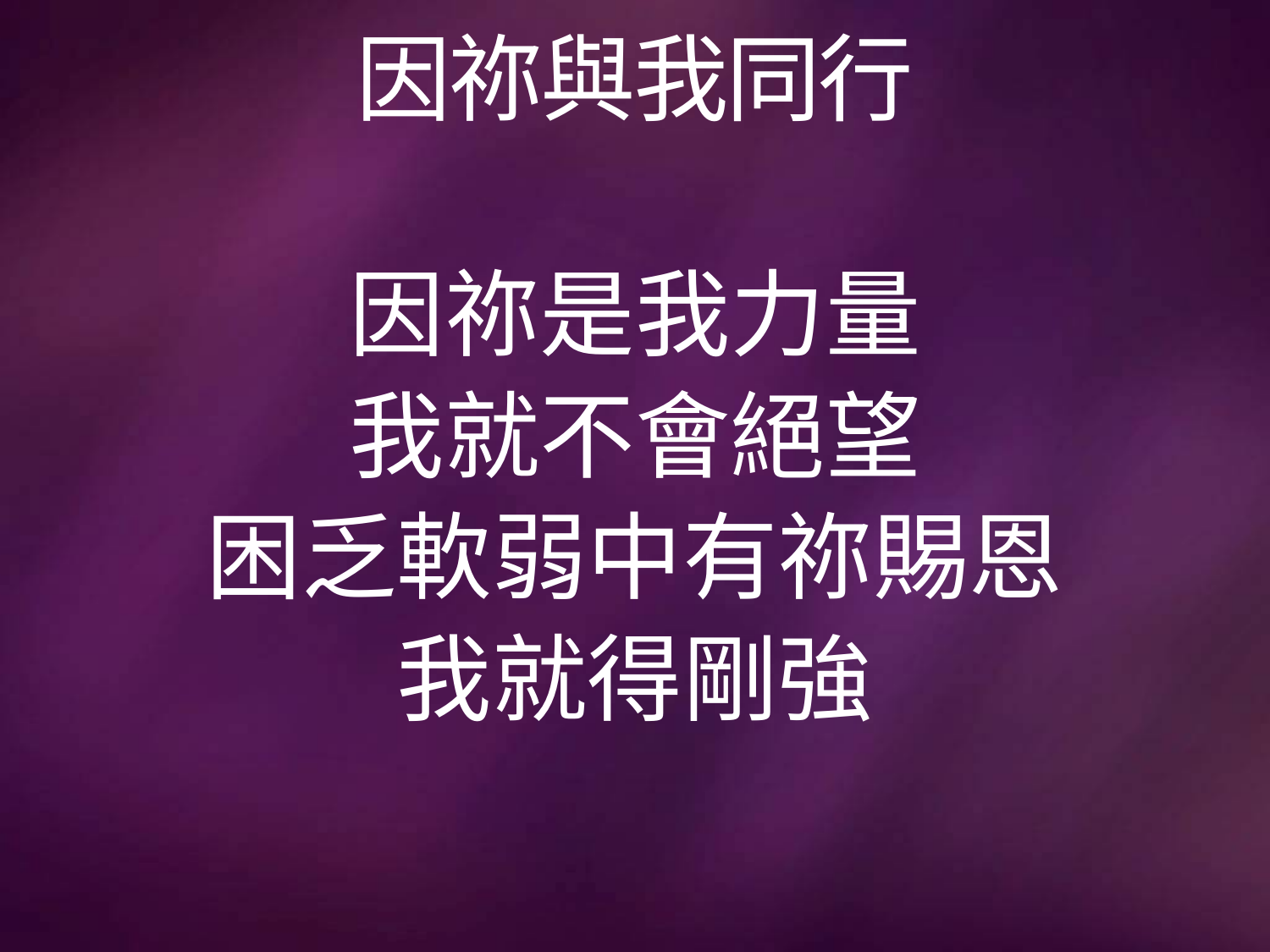

# 因祢與我同行
因祢是我力量
我就不會絕望
困乏軟弱中有祢賜恩
我就得剛強